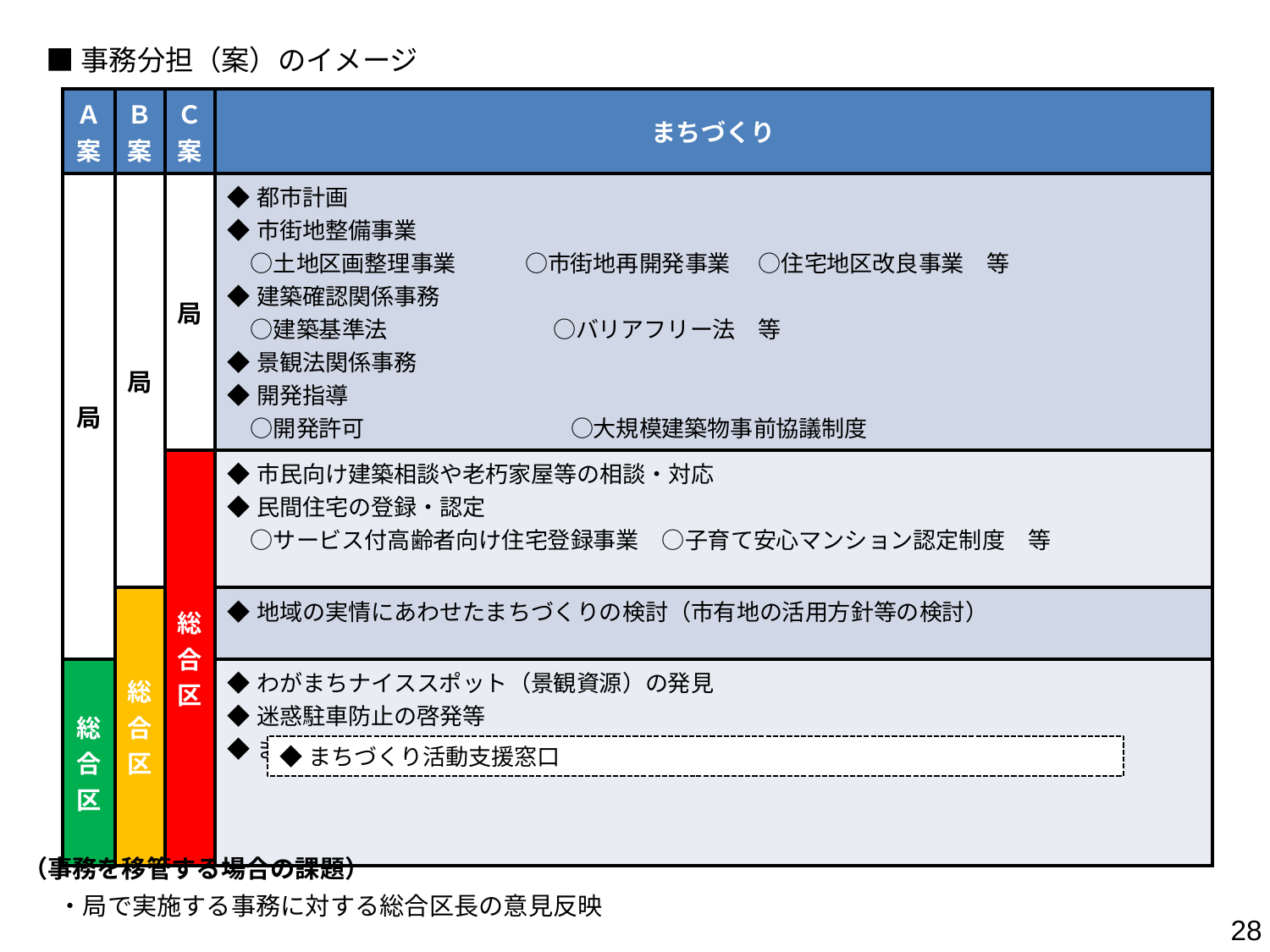

■事務分担（案）のイメージ
| Ａ案 | Ｂ案 | Ｃ案 | まちづくり |
| --- | --- | --- | --- |
| 局 | 局 | 局 | ◆都市計画 ◆市街地整備事業 　○土地区画整理事業　　　○市街地再開発事業 　○住宅地区改良事業　等 ◆建築確認関係事務 　○建築基準法　　　　　　　 ○バリアフリー法　等 ◆景観法関係事務 ◆開発指導 　○開発許可　　　　　　　　　○大規模建築物事前協議制度 |
|  |  | 総合区 | ◆市民向け建築相談や老朽家屋等の相談・対応 ◆民間住宅の登録・認定　 　○サービス付高齢者向け住宅登録事業　○子育て安心マンション認定制度　等 |
|  | 総合区 |  | ◆地域の実情にあわせたまちづくりの検討（市有地の活用方針等の検討） |
| 総合区 |  |  | ◆わがまちナイススポット（景観資源）の発見　 ◆迷惑駐車防止の啓発等 ◆まちづくり活動支援 |
◆まちづくり活動支援窓口
（事務を移管する場合の課題）
　・局で実施する事務に対する総合区長の意見反映
28